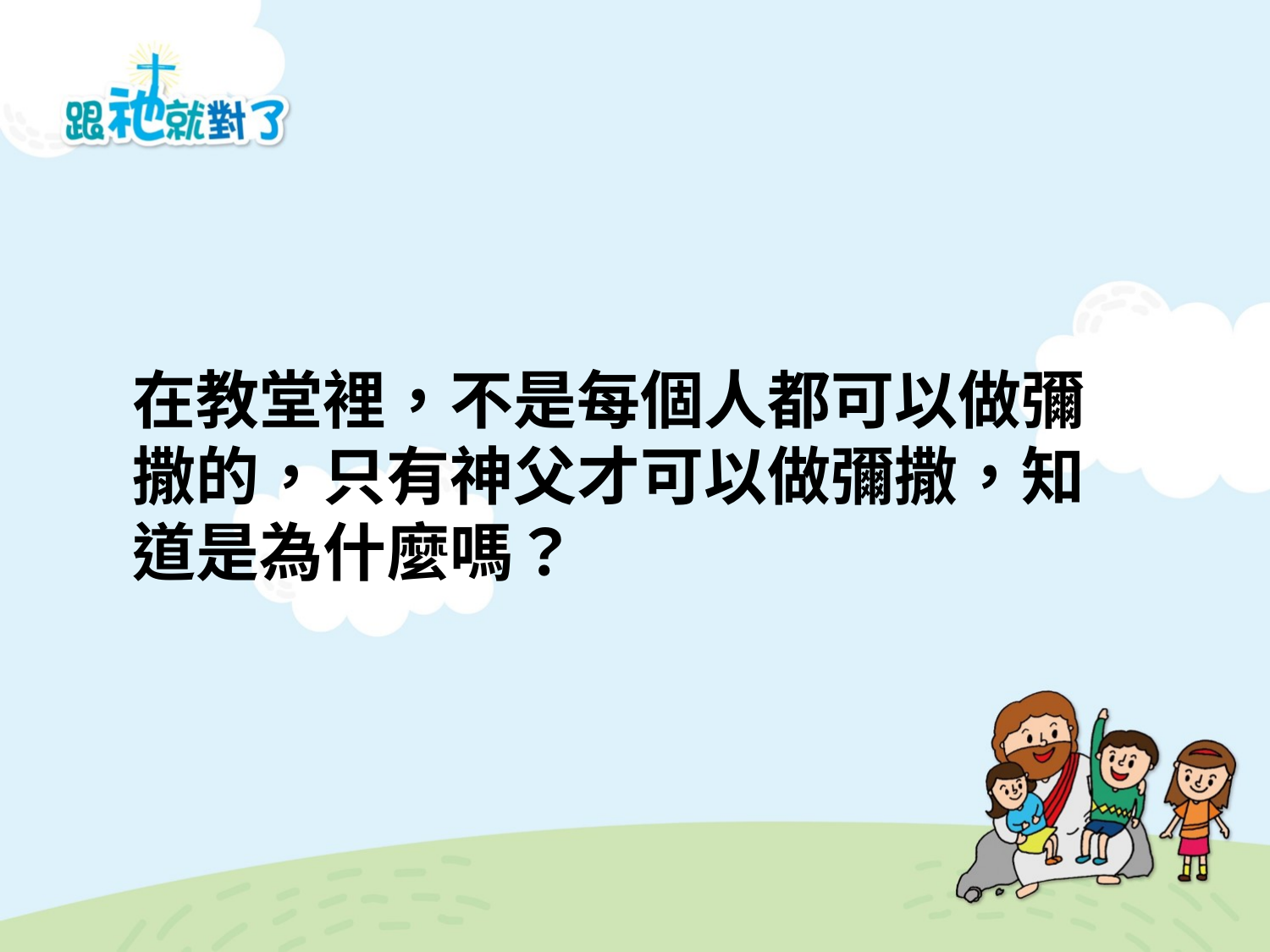

在教堂裡，不是每個人都可以做彌撒的，只有神父才可以做彌撒，知道是為什麼嗎？